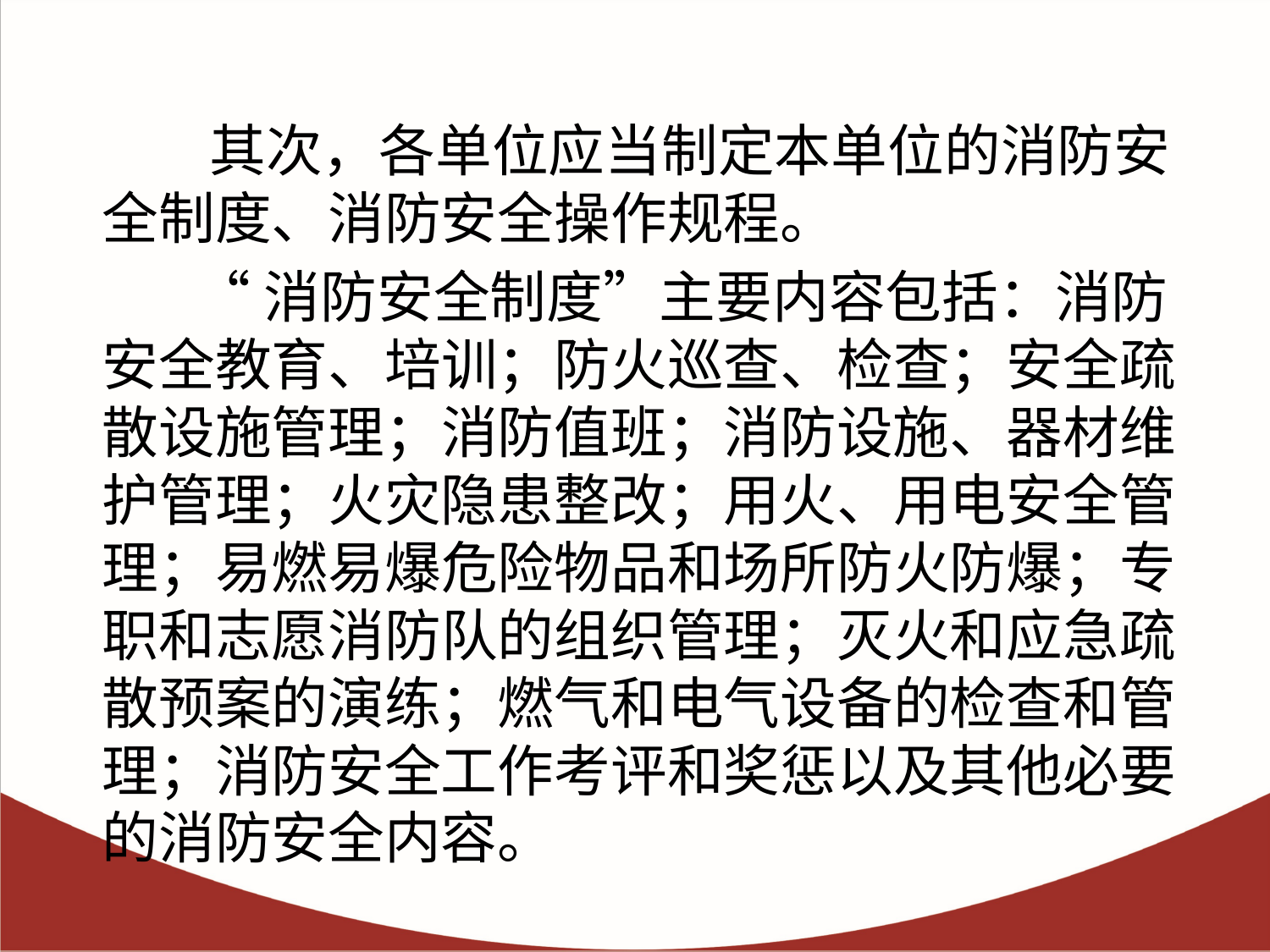

其次，各单位应当制定本单位的消防安全制度、消防安全操作规程。
           “消防安全制度”主要内容包括：消防安全教育、培训；防火巡查、检查；安全疏散设施管理；消防值班；消防设施、器材维护管理；火灾隐患整改；用火、用电安全管理；易燃易爆危险物品和场所防火防爆；专职和志愿消防队的组织管理；灭火和应急疏散预案的演练；燃气和电气设备的检查和管理；消防安全工作考评和奖惩以及其他必要的消防安全内容。